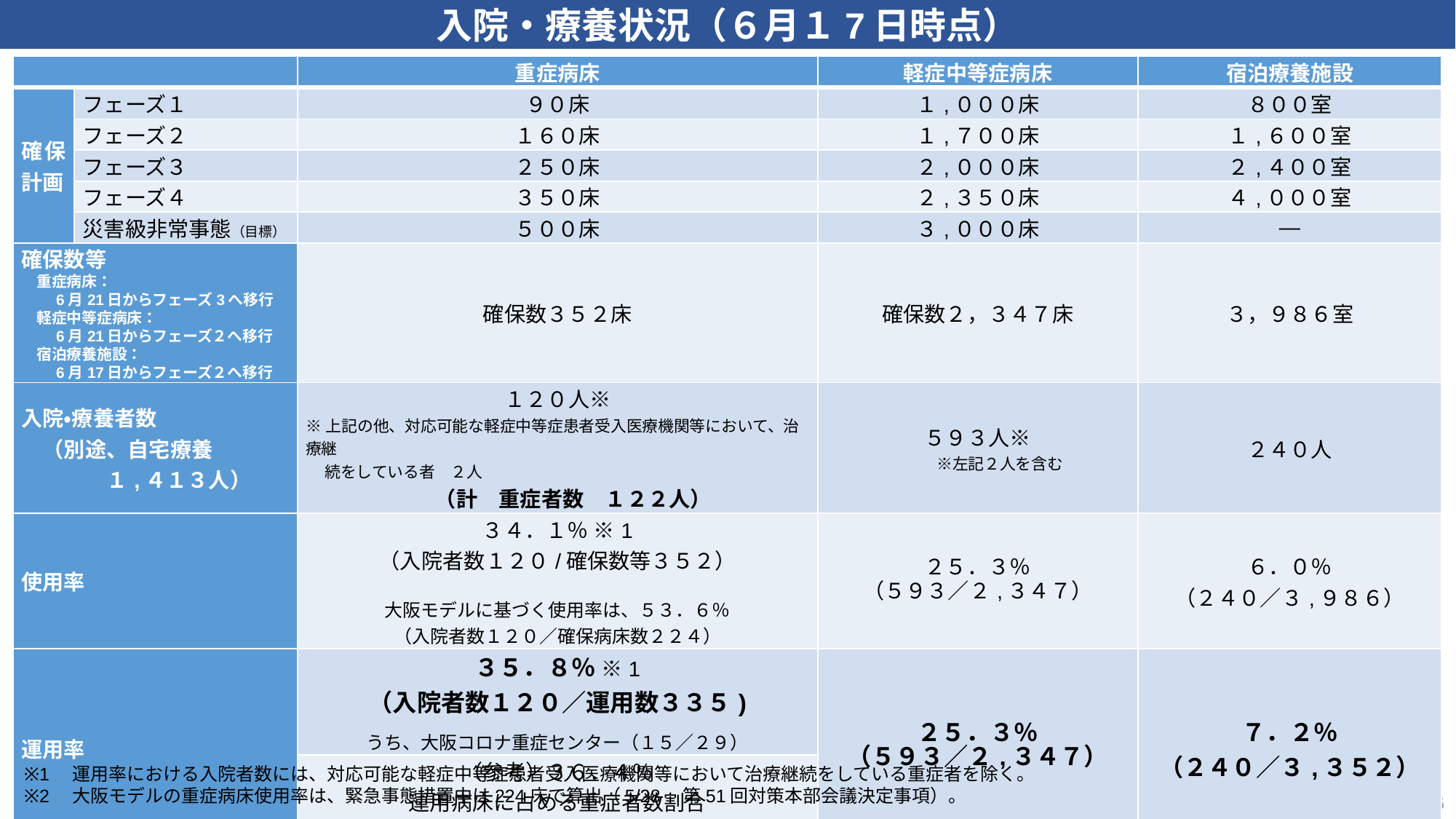

入院・療養状況（６月１7日時点）
|  |  | 重症病床 | 軽症中等症病床 | 宿泊療養施設 |
| --- | --- | --- | --- | --- |
| 確保計画 | フェーズ１ | ９０床 | １,０００床 | ８００室 |
|  | フェーズ２ | １６０床 | １,７００床 | １,６００室 |
|  | フェーズ３ | ２５０床 | ２,０００床 | ２,４００室 |
|  | フェーズ４ | ３５０床 | ２,３５０床 | ４,０００室 |
|  | 災害級非常事態（目標） | ５００床 | ３,０００床 | ― |
| 確保数等 　重症病床： 　　6月21日からフェーズ3へ移行 　軽症中等症病床： 　　6月21日からフェーズ２へ移行 　宿泊療養施設： 　　6月17日からフェーズ２へ移行 |  | 確保数３５２床 | 確保数２，３４７床 | ３，９８６室 |
| 入院・療養者数 　（別途、自宅療養　 　　　　１,４１３人） |  | １２０人※ ※上記の他、対応可能な軽症中等症患者受入医療機関等において、治療継 　 続をしている者　２人 　　（計　重症者数　１２２人） | ５９３人※ 　　　　　　　※左記２人を含む | ２４０人 |
| 使用率 |  | ３４．１％ ※1 （入院者数１２０/確保数等３５２） 大阪モデルに基づく使用率は、５３．６％ （入院者数１２０／確保病床数２２４） | ２５．３％ （５９３／２,３４７） | ６．０％ （２４０／３,９８６） |
| 運用率 |  | ３５．８％ ※1 （入院者数１２０／運用数３３５) うち、大阪コロナ重症センター（１５／２９） | ２５．３％ （５９３／２,３４７） | ７．２％ （２４０／３,３５２） |
|  |  | （参考）３６．４％ 運用病床に占める重症者数割合 （重症者数１２２/運用数３３５） |  |  |
※1　運用率における入院者数には、対応可能な軽症中等症患者受入医療機関等において治療継続をしている重症者を除く。
※2　大阪モデルの重症病床使用率は、緊急事態措置中は224床で算出（5/28　第51回対策本部会議決定事項）。
16